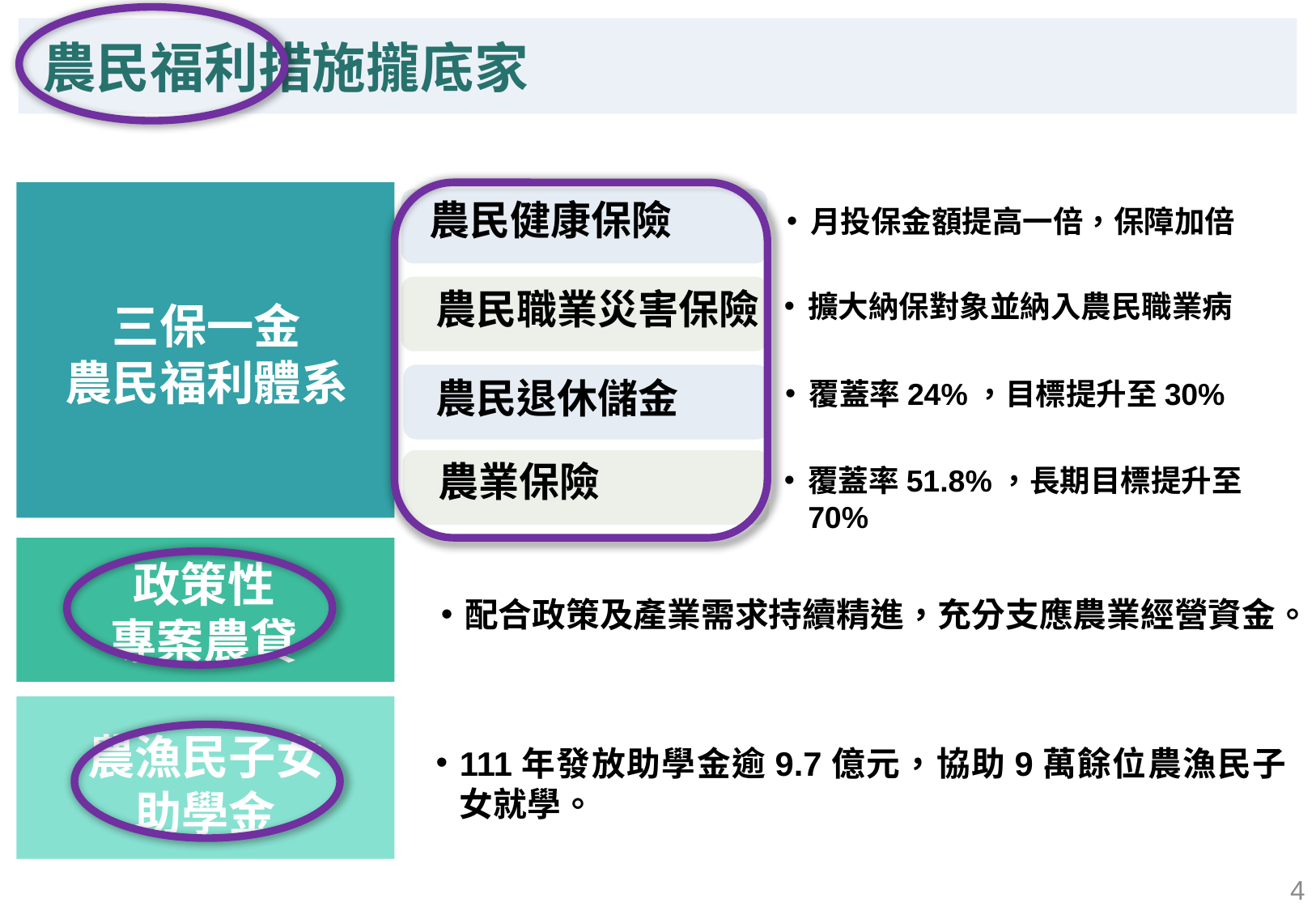

農民福利措施攏底家

農民健康保險

月投保金額提高一倍，保障加倍

農民職業災害保險
擴大納保對象並納入農民職業病
三保一金
農民福利體系

農民退休儲金
覆蓋率24%，目標提升至30%
農業保險

覆蓋率51.8%，長期目標提升至70%

政策性
專案農貸

配合政策及產業需求持續精進，充分支應農業經營資金。

農漁民子女
助學金

111年發放助學金逾9.7億元，協助9萬餘位農漁民子女就學。
4